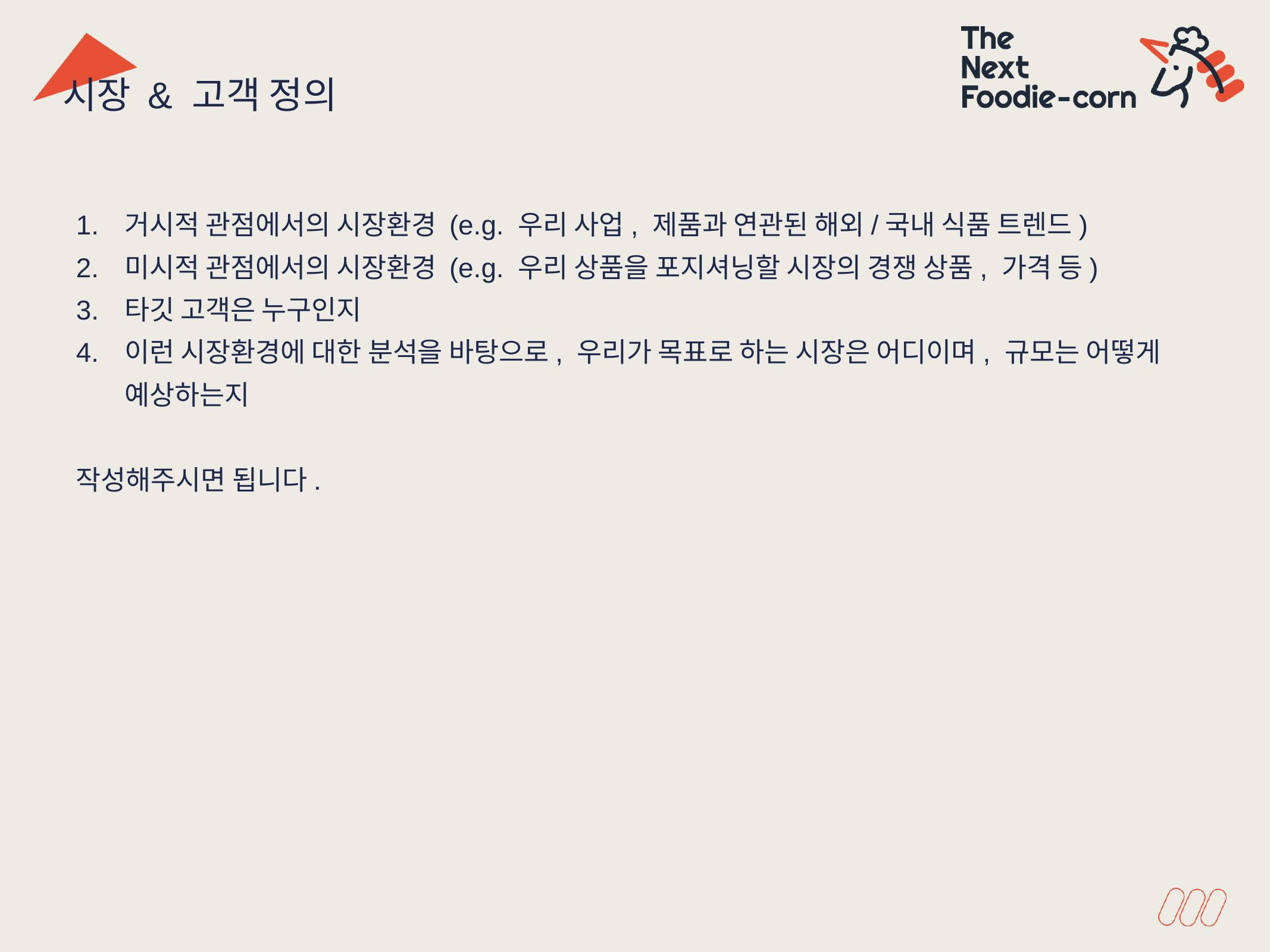

시장 & 고객 정의
거시적 관점에서의 시장환경 (e.g. 우리 사업, 제품과 연관된 해외/국내 식품 트렌드)
미시적 관점에서의 시장환경 (e.g. 우리 상품을 포지셔닝할 시장의 경쟁 상품, 가격 등)
타깃 고객은 누구인지
이런 시장환경에 대한 분석을 바탕으로, 우리가 목표로 하는 시장은 어디이며, 규모는 어떻게 예상하는지

작성해주시면 됩니다.
7